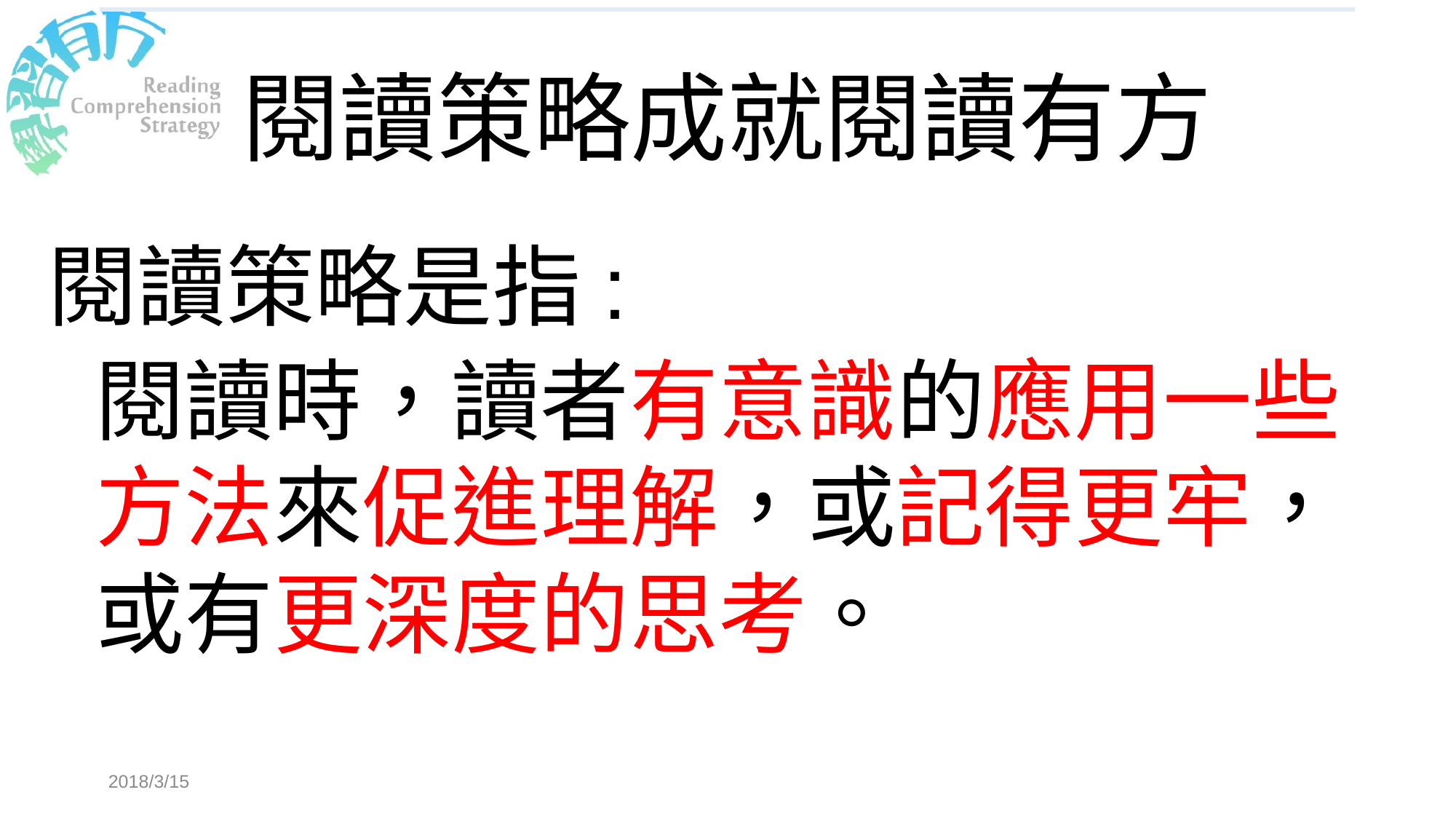

# 閱讀策略成就閱讀有方
閱讀策略是指:
閱讀時，讀者有意識的應用一些方法來促進理解，或記得更牢，或有更深度的思考。

2018/3/15